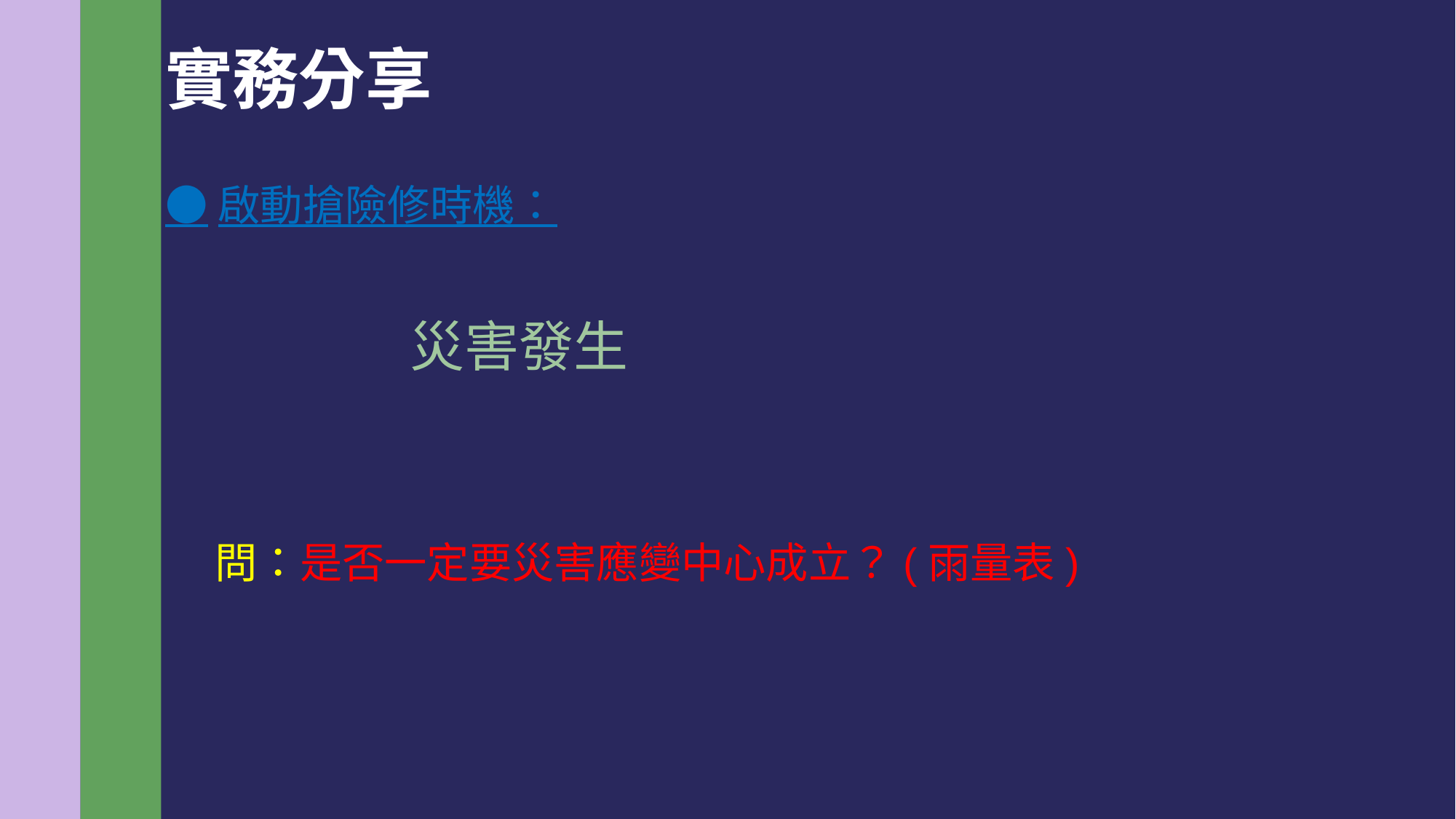

# 實務分享
●啟動搶險修時機：

                   災害發生

     問：是否一定要災害應變中心成立？(雨量表)